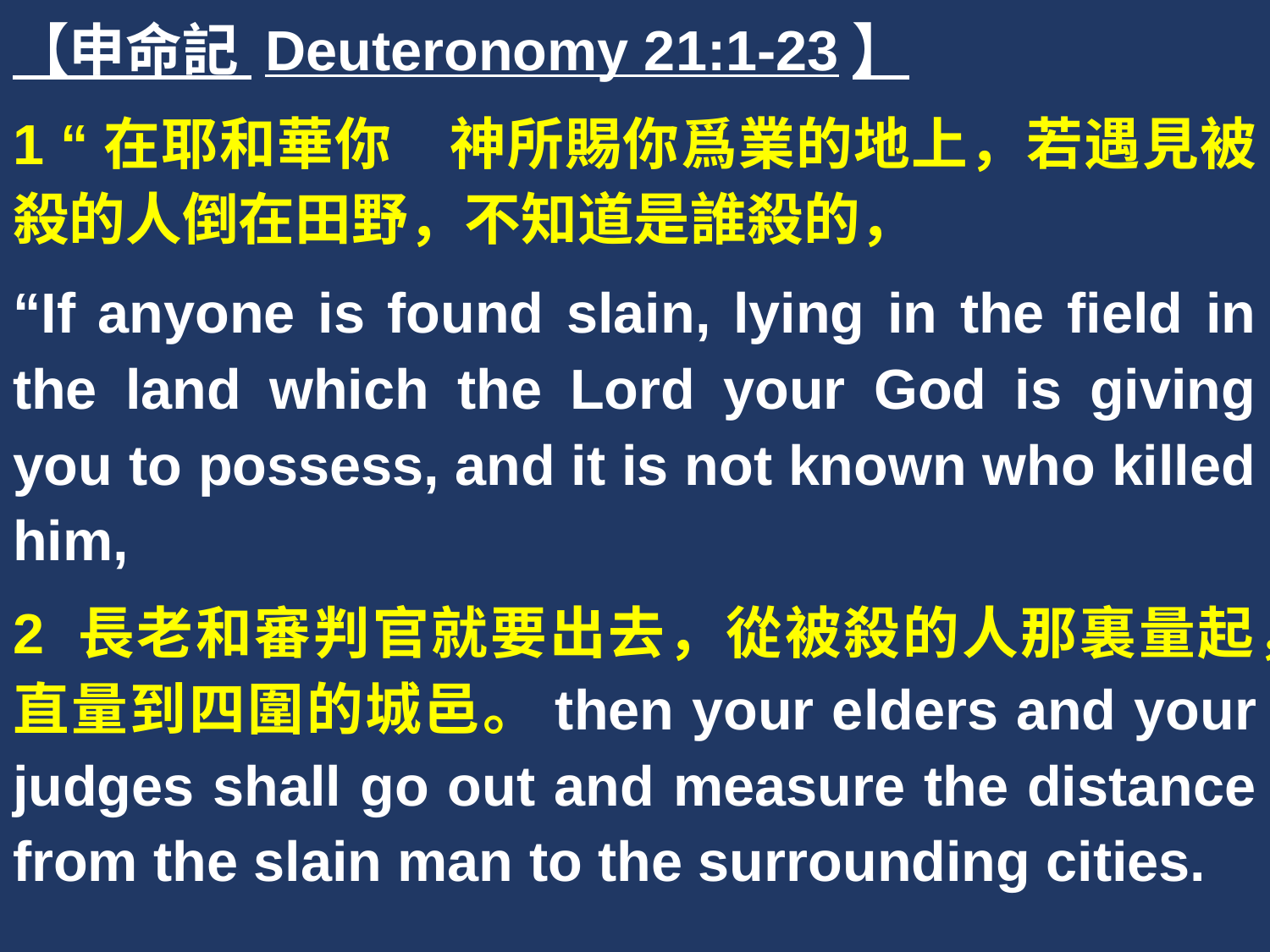

【申命記 Deuteronomy 21:1-23】
1 “在耶和華你　神所賜你爲業的地上，若遇見被殺的人倒在田野，不知道是誰殺的，
“If anyone is found slain, lying in the field in the land which the Lord your God is giving you to possess, and it is not known who killed him,
2 長老和審判官就要出去，從被殺的人那裏量起，直量到四圍的城邑。then your elders and your judges shall go out and measure the distance from the slain man to the surrounding cities.